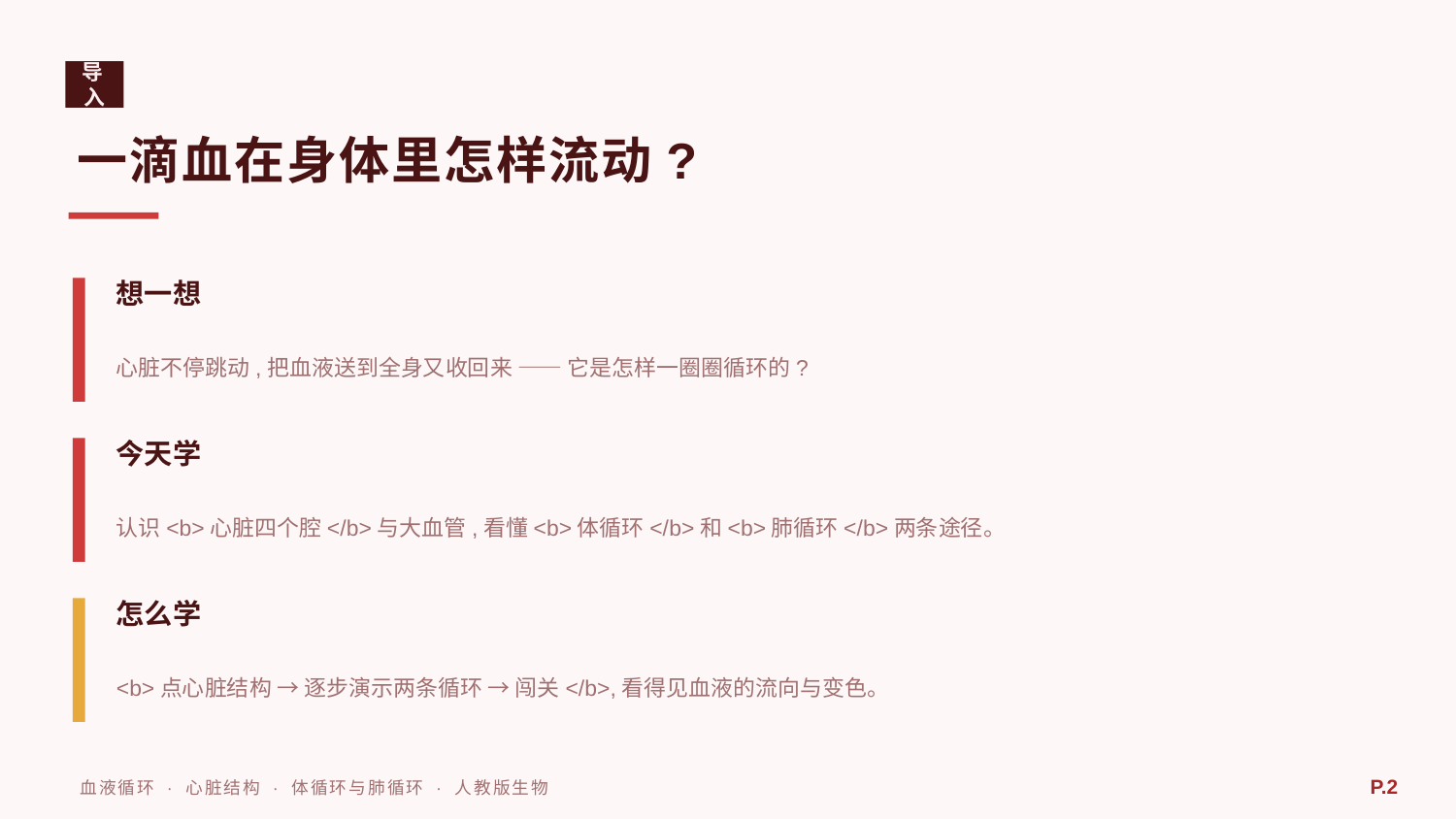

导入

一滴血在身体里怎样流动?

想一想

心脏不停跳动,把血液送到全身又收回来 —— 它是怎样一圈圈循环的?
今天学

认识<b>心脏四个腔</b>与大血管,看懂<b>体循环</b>和<b>肺循环</b>两条途径。
怎么学

<b>点心脏结构 → 逐步演示两条循环 → 闯关</b>,看得见血液的流向与变色。
P.2
血液循环 · 心脏结构 · 体循环与肺循环 · 人教版生物